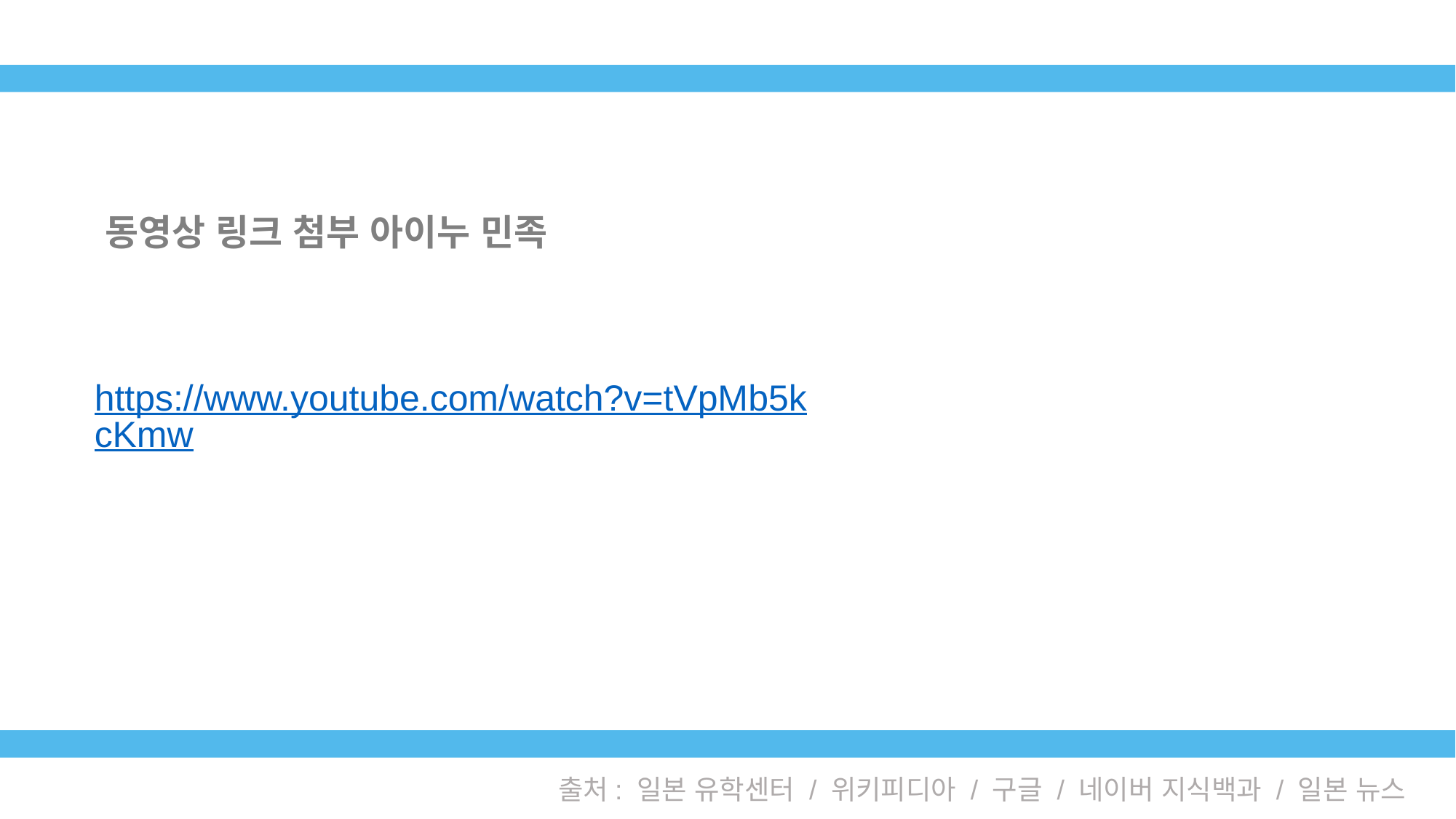

동영상 링크 첨부 아이누 민족
https://www.youtube.com/watch?v=tVpMb5kcKmw

출처: 일본 유학센터 / 위키피디아 / 구글 / 네이버 지식백과 / 일본 뉴스